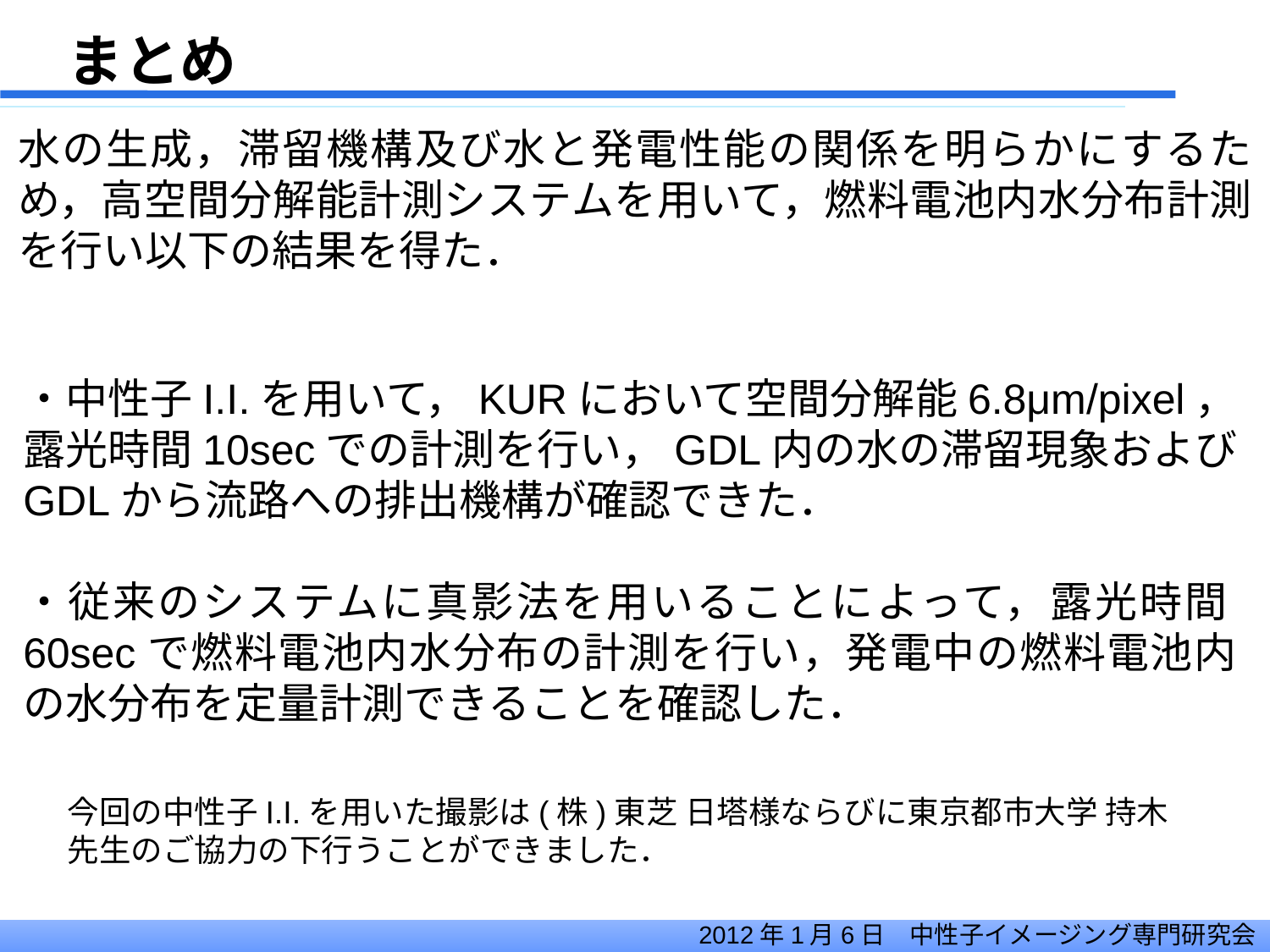

まとめ
水の生成，滞留機構及び水と発電性能の関係を明らかにするため，高空間分解能計測システムを用いて，燃料電池内水分布計測を行い以下の結果を得た．
・中性子I.I.を用いて，KURにおいて空間分解能6.8μm/pixel，露光時間10secでの計測を行い，GDL内の水の滞留現象およびGDLから流路への排出機構が確認できた．

・従来のシステムに真影法を用いることによって，露光時間60secで燃料電池内水分布の計測を行い，発電中の燃料電池内の水分布を定量計測できることを確認した．

今回の中性子I.I.を用いた撮影は(株)東芝 日塔様ならびに東京都市大学 持木先生のご協力の下行うことができました．